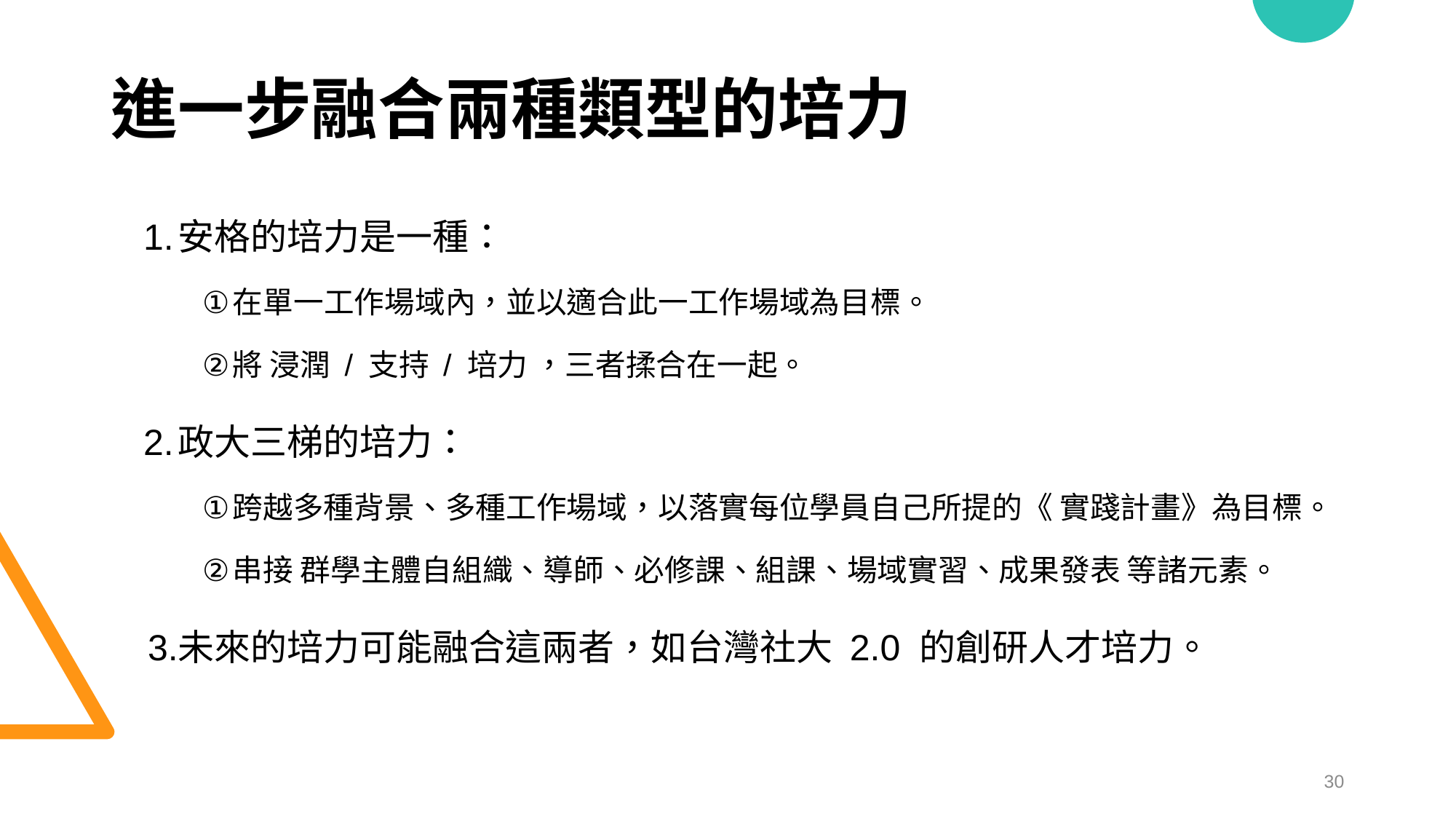

# 進一步融合兩種類型的培力
安格的培力是一種：
在單一工作場域內，並以適合此一工作場域為目標。
將 浸潤 / 支持 / 培力 ，三者揉合在一起。
政大三梯的培力：
跨越多種背景、多種工作場域，以落實每位學員自己所提的《 實踐計畫》為目標。
串接 群學主體自組織、導師、必修課、組課、場域實習、成果發表 等諸元素。
未來的培力可能融合這兩者，如台灣社大 2.0 的創研人才培力。

30